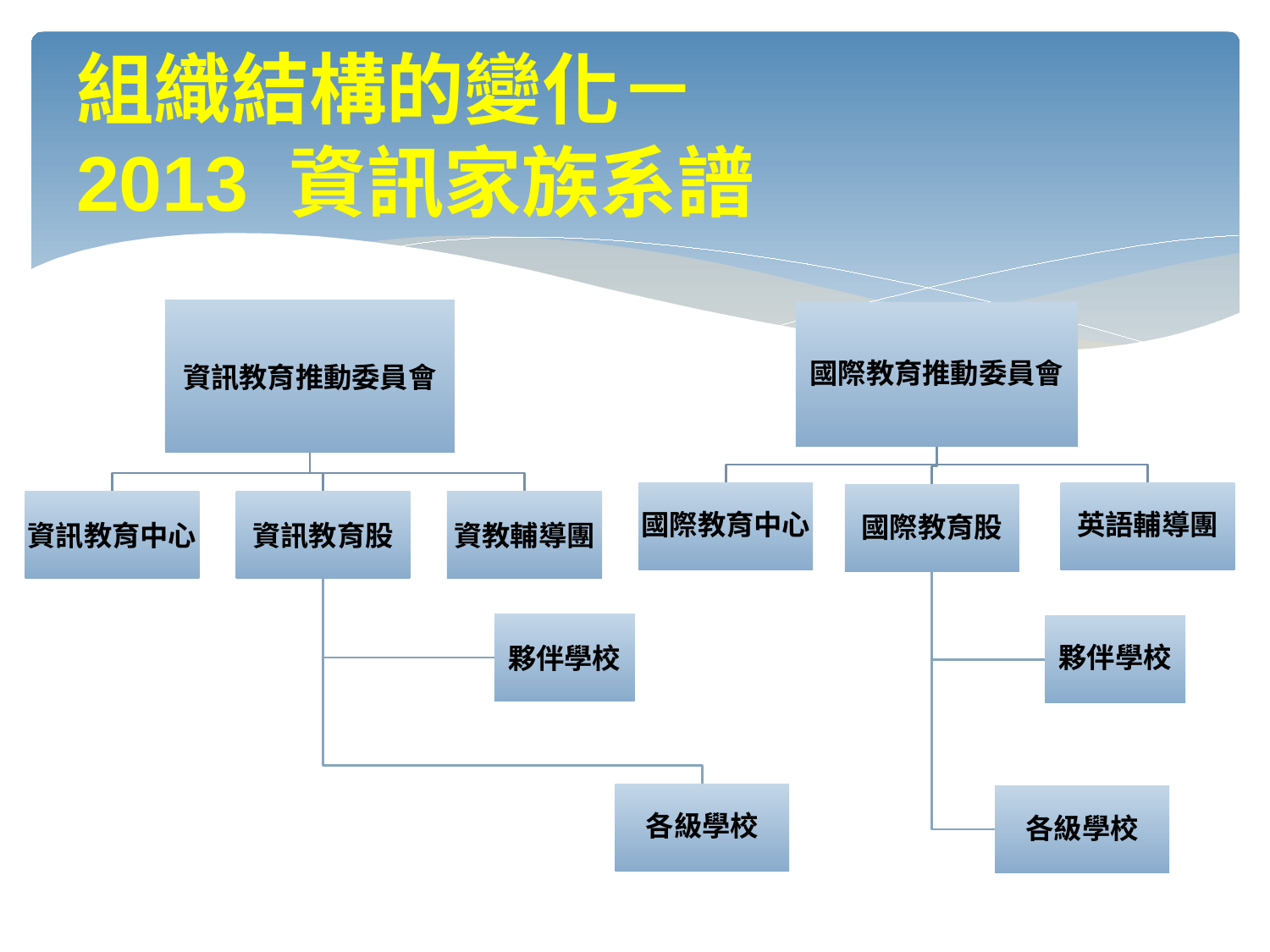

# 組織結構的變化－ 2013 資訊家族系譜
資訊教育推動委員會
資訊教育中心
資訊教育股
各級學校
夥伴學校
資教輔導團
國際教育推動委員會
國際教育中心
國際教育股
各級學校
夥伴學校
英語輔導團